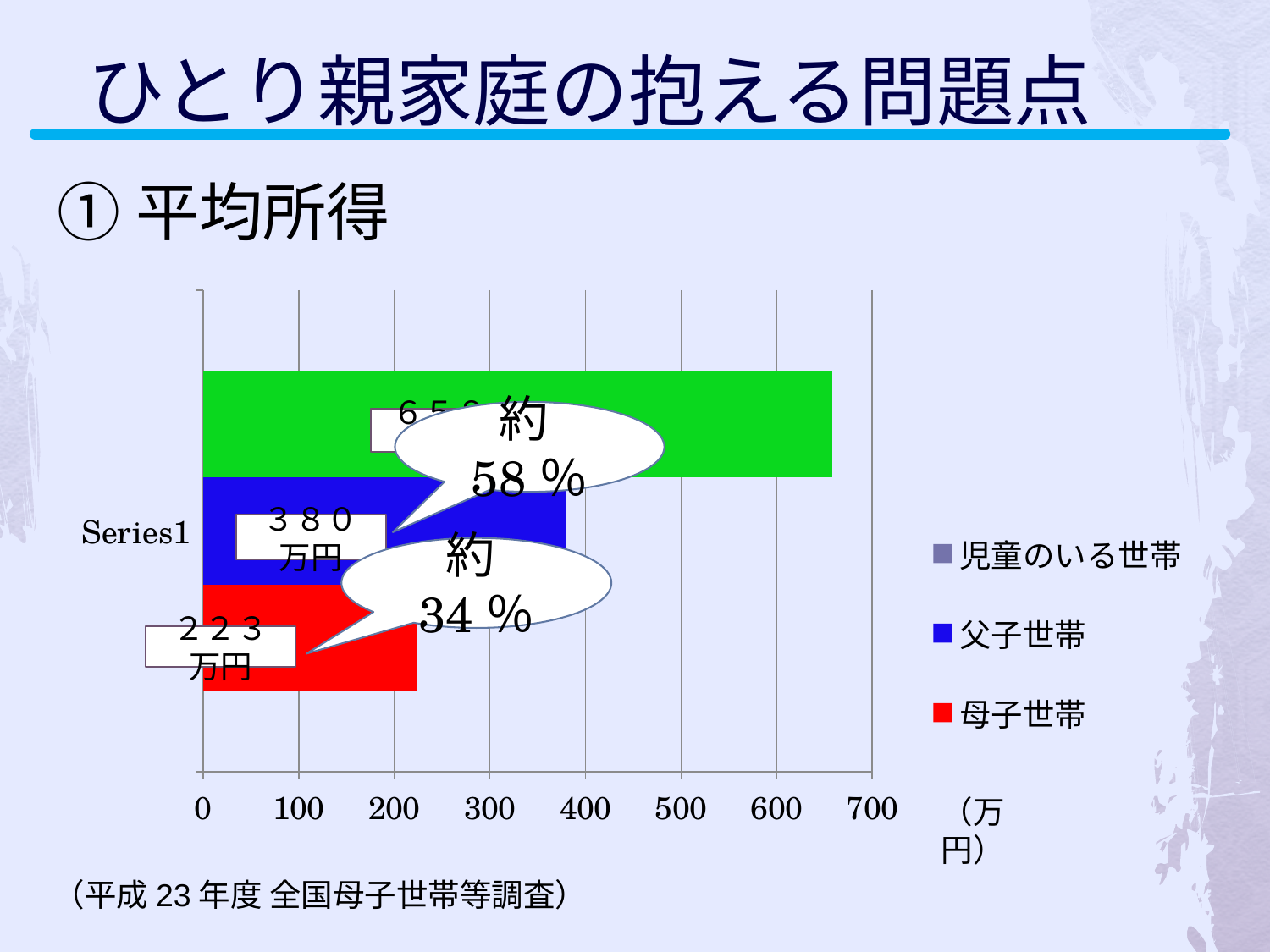

ひとり親家庭の抱える問題点
①平均所得

### Chart

| Category | 母子世帯 | 父子世帯 | 児童のいる世帯 |
|---|---|---|---|
|  | 223.0 | 380.0 | 658.1 |
約58％
６５８.１万円
３８０万円
約34％
２２３万円
（万円）
（平成23年度 全国母子世帯等調査）